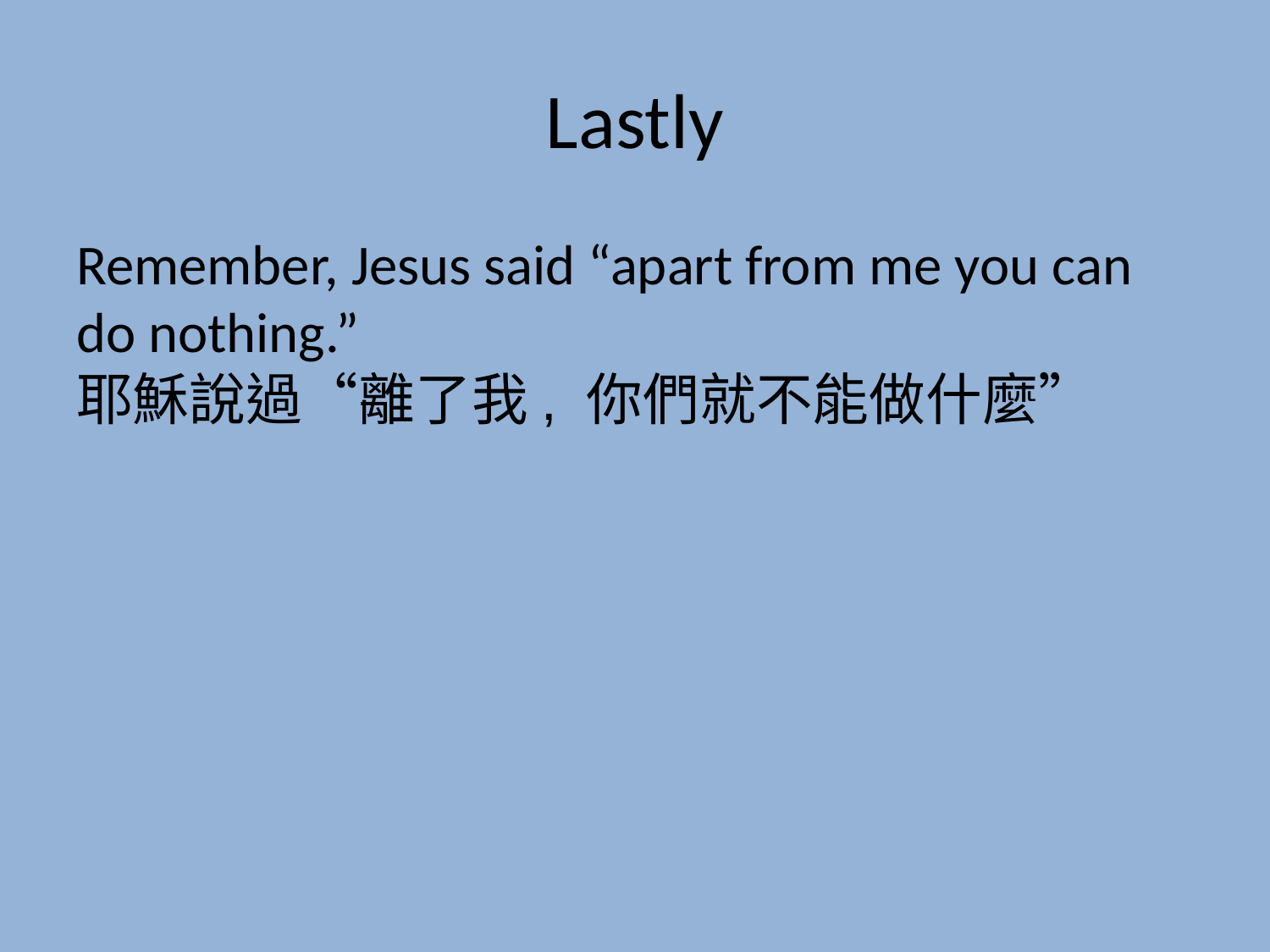

# Lastly
Remember, Jesus said “apart from me you can do nothing.”
耶穌說過“離了我, 你們就不能做什麼”